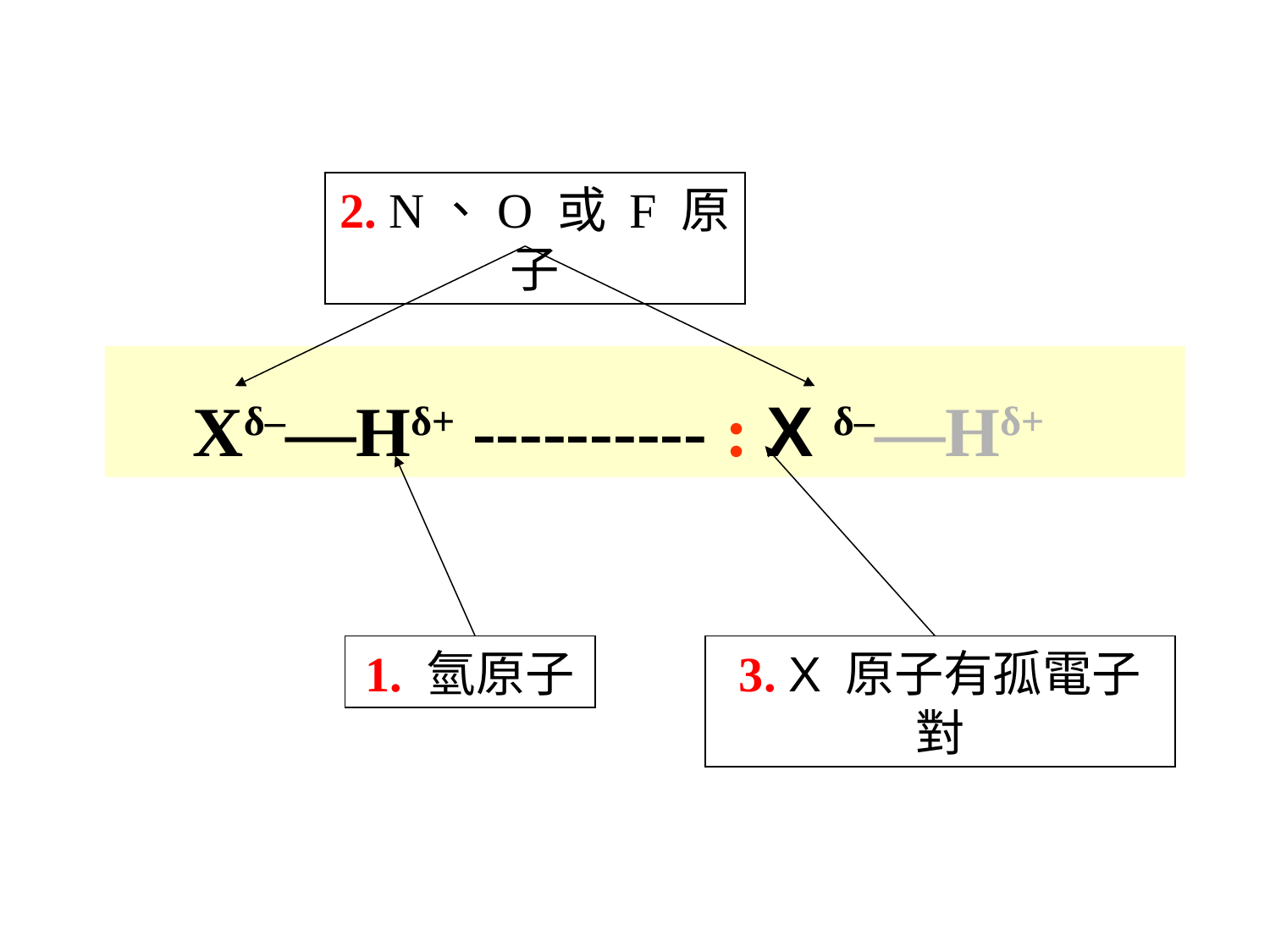

2. N、O 或 F 原子

Xδ–—Hδ+ ---------- : X δ–—Hδ+

3. X 原子有孤電子對

1. 氫原子